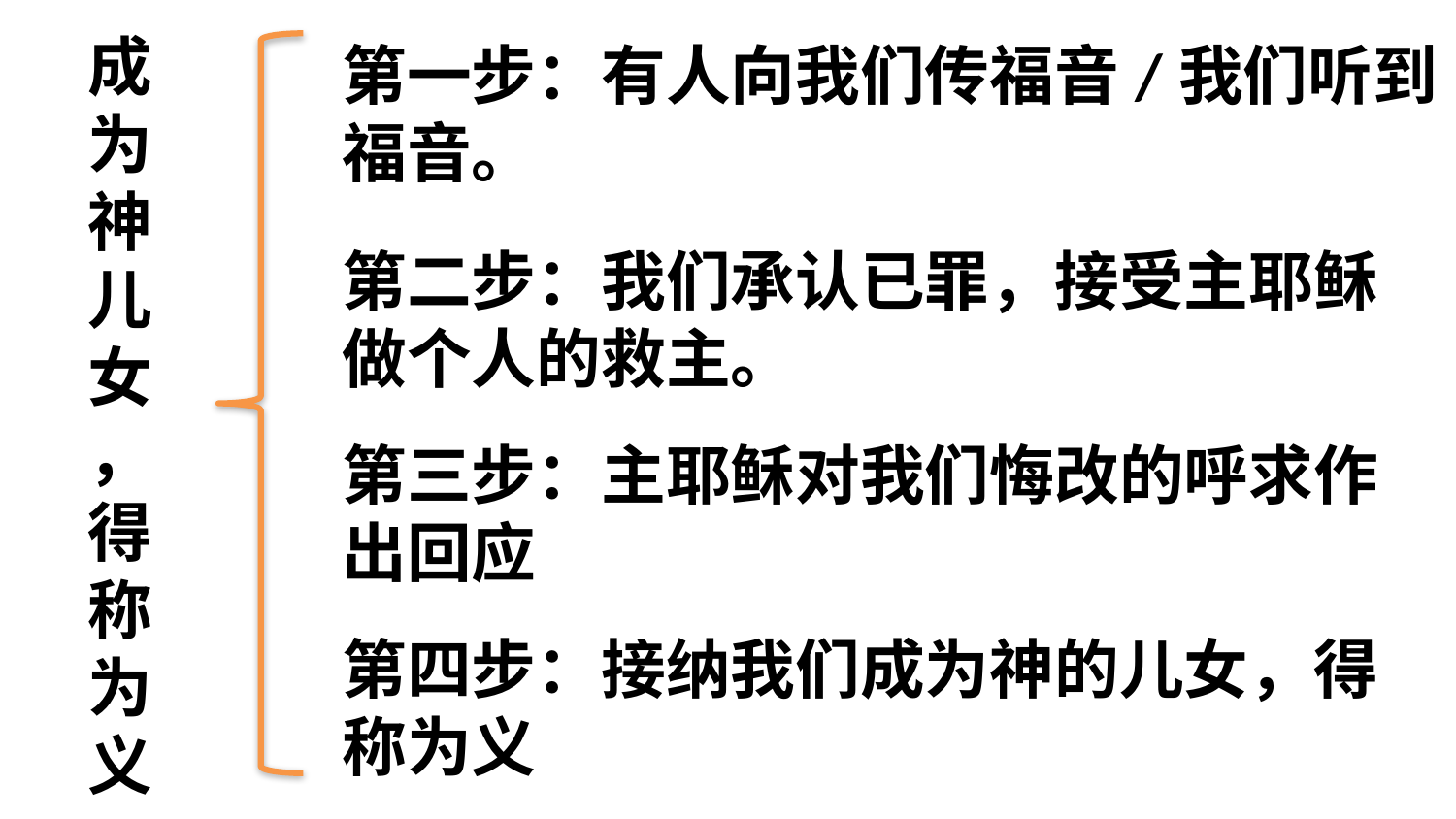

# 成为神儿女，得称为义

第一步：有人向我们传福音/我们听到福音。
第二步：我们承认已罪，接受主耶稣做个人的救主。
第三步：主耶稣对我们悔改的呼求作出回应
第四步：接纳我们成为神的儿女，得称为义